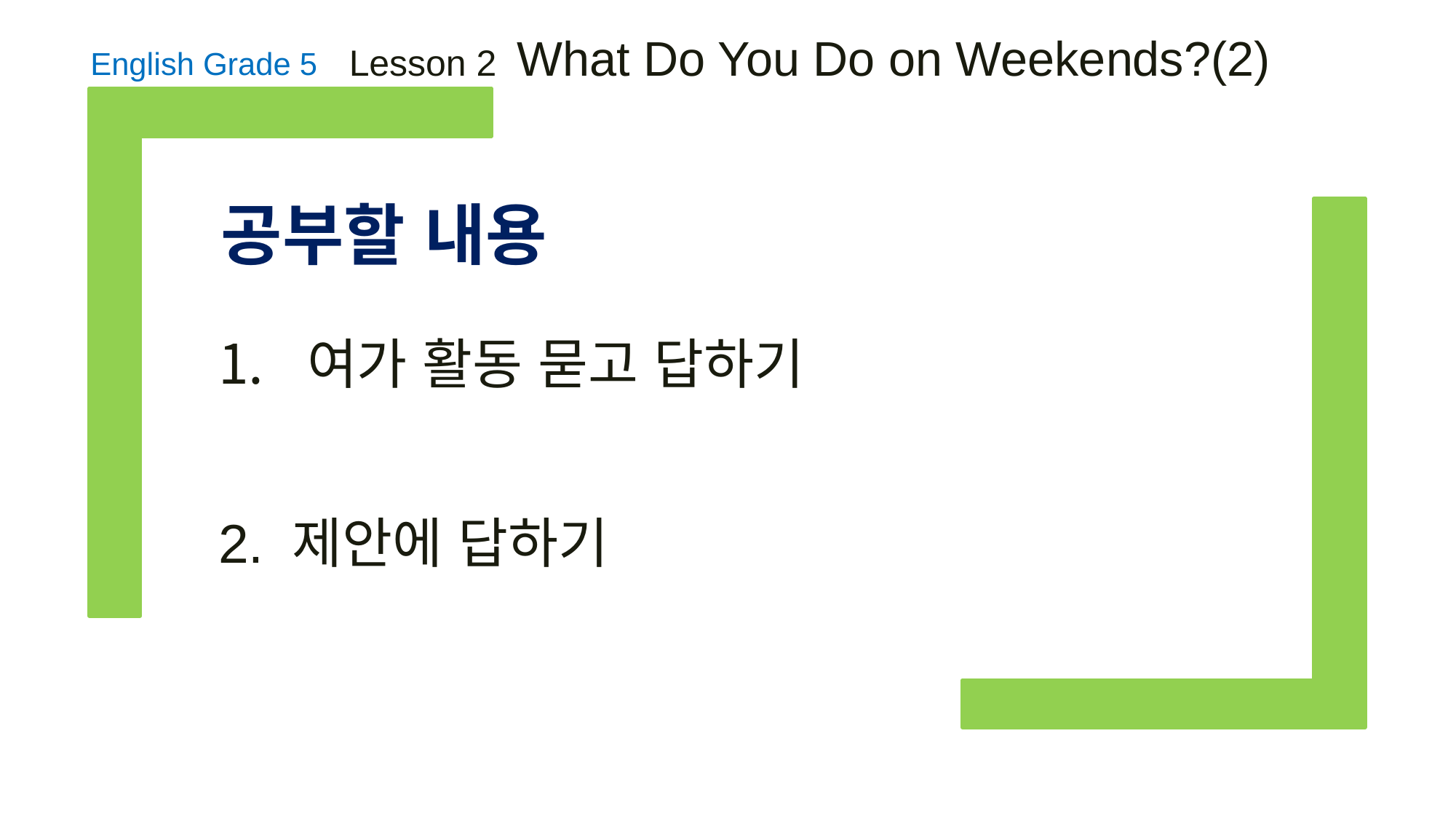

Lesson 2  What Do You Do on Weekends?(2)
English Grade 5

공부할 내용
여가 활동 묻고 답하기

2. 제안에 답하기